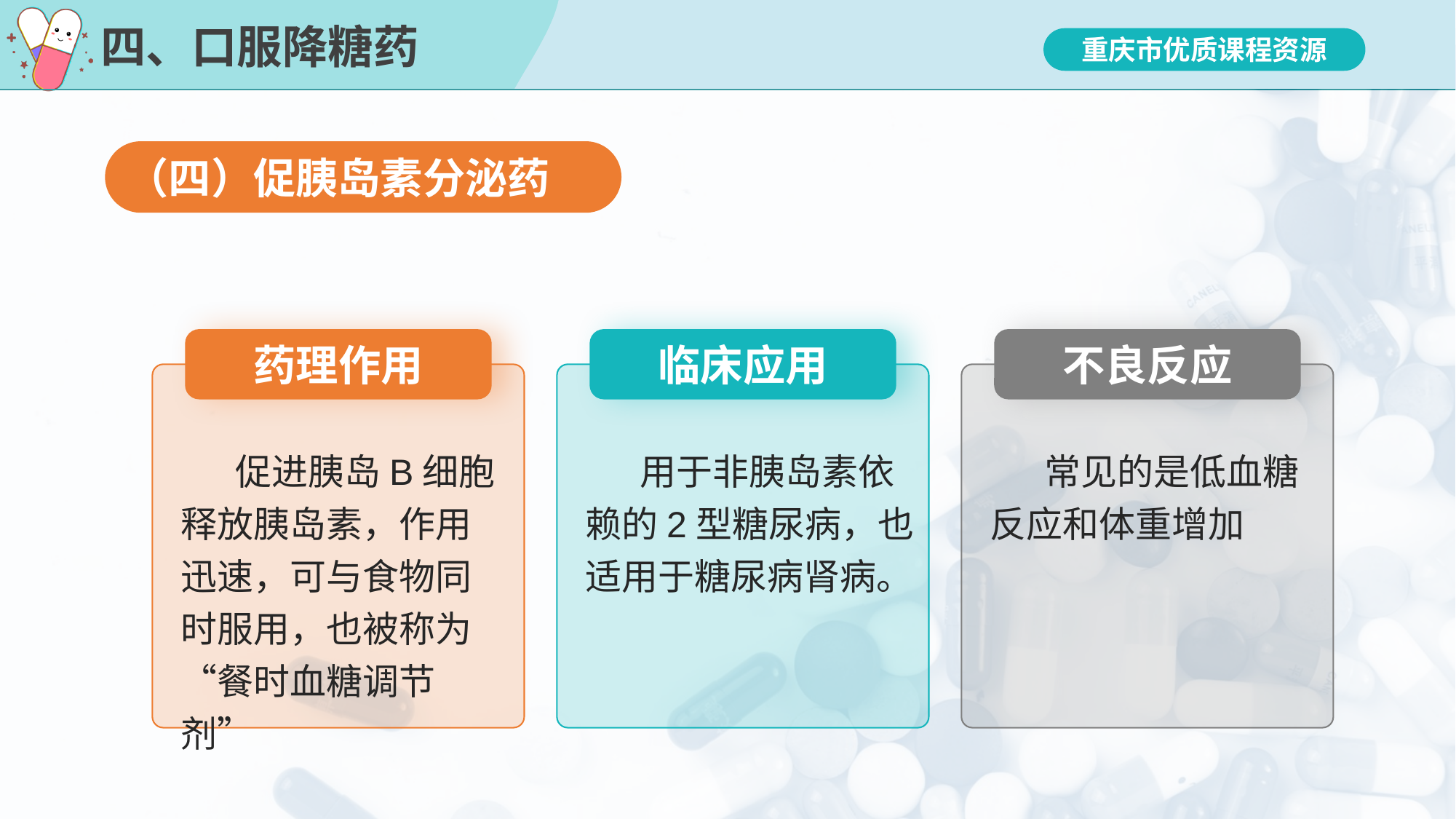

# 四、口服降糖药
（四）促胰岛素分泌药
药理作用

促进胰岛B细胞释放胰岛素，作用迅速，可与食物同时服用，也被称为“餐时血糖调节剂”
临床应用

用于非胰岛素依赖的2型糖尿病，也适用于糖尿病肾病。
不良反应

常见的是低血糖反应和体重增加